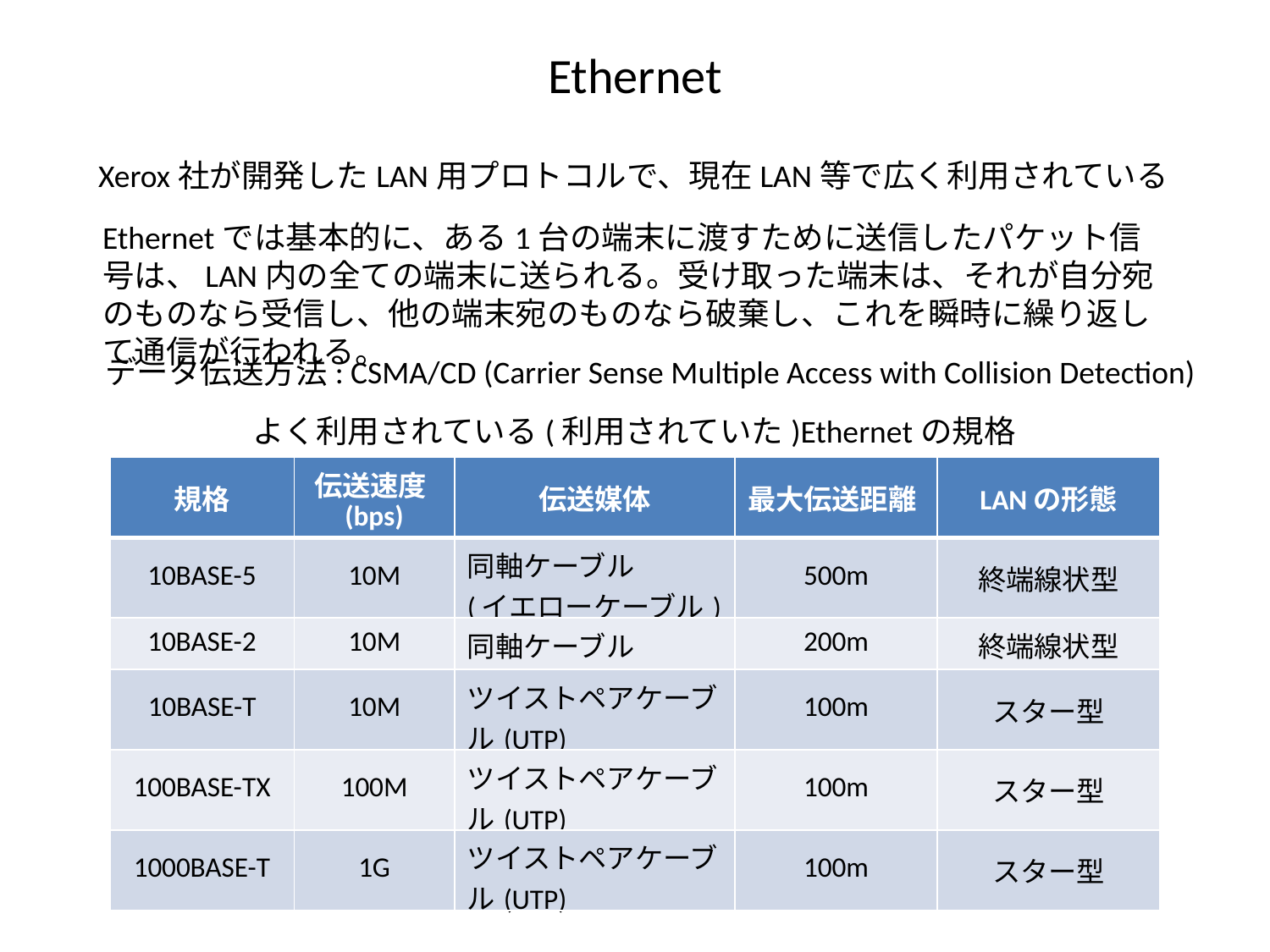

# Ethernet
Xerox社が開発したLAN用プロトコルで、現在LAN等で広く利用されている
Ethernetでは基本的に、ある1台の端末に渡すために送信したパケット信号は、LAN内の全ての端末に送られる。受け取った端末は、それが自分宛のものなら受信し、他の端末宛のものなら破棄し、これを瞬時に繰り返して通信が行われる。
データ伝送方法: CSMA/CD (Carrier Sense Multiple Access with Collision Detection)
よく利用されている(利用されていた)Ethernetの規格
| 規格 | 伝送速度(bps) | 伝送媒体 | 最大伝送距離 | LANの形態 |
| --- | --- | --- | --- | --- |
| 10BASE-5 | 10M | 同軸ケーブル (イエローケーブル) | 500m | 終端線状型 |
| 10BASE-2 | 10M | 同軸ケーブル | 200m | 終端線状型 |
| 10BASE-T | 10M | ツイストペアケーブル(UTP) | 100m | スター型 |
| 100BASE-TX | 100M | ツイストペアケーブル(UTP) | 100m | スター型 |
| 1000BASE-T | 1G | ツイストペアケーブル(UTP) | 100m | スター型 |